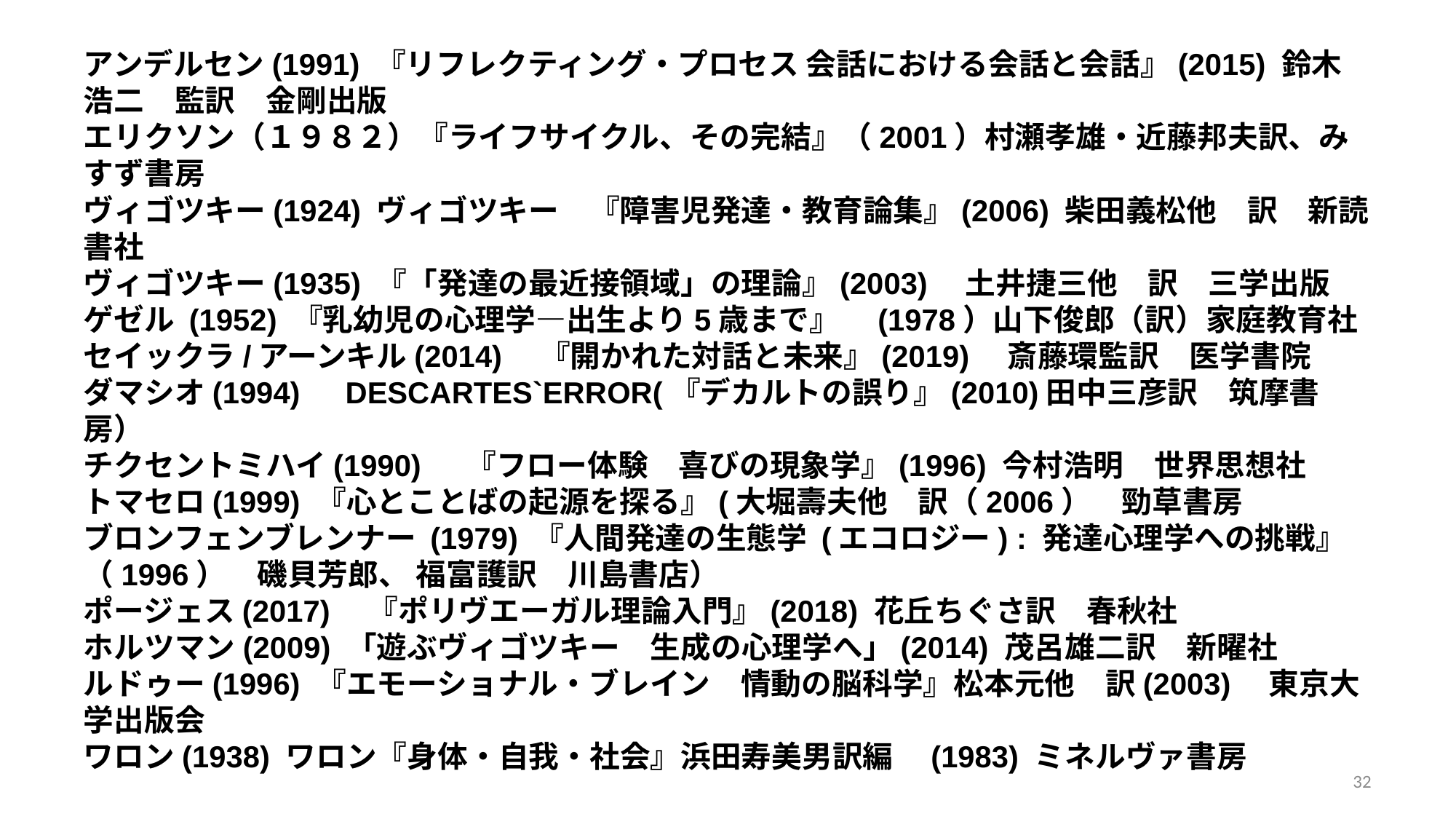

# アンデルセン(1991) 『リフレクティング・プロセス 会話における会話と会話』(2015) 鈴木浩二　監訳　金剛出版 エリクソン（１９８２）『ライフサイクル、その完結』（2001）村瀬孝雄・近藤邦夫訳、みすず書房 ヴィゴツキー(1924) ヴィゴツキー　『障害児発達・教育論集』(2006) 柴田義松他　訳　新読書社 ヴィゴツキー(1935) 『「発達の最近接領域」の理論』(2003)　土井捷三他　訳　三学出版 ゲゼル (1952) 『乳幼児の心理学―出生より5歳まで』　(1978）山下俊郎（訳）家庭教育社 セイックラ/アーンキル(2014)　『開かれた対話と未来』(2019)　斎藤環監訳　医学書院 ダマシオ(1994)　DESCARTES`ERROR(『デカルトの誤り』(2010)田中三彦訳　筑摩書房）　　 チクセントミハイ(1990)　 『フロー体験　喜びの現象学』(1996) 今村浩明　世界思想社 トマセロ(1999) 『心とことばの起源を探る』(大堀壽夫他　訳（2006）　勁草書房 ブロンフェンブレンナー (1979) 『人間発達の生態学 (エコロジー) : 発達心理学への挑戦』（1996）　磯貝芳郎、 福富護訳　川島書店） ポージェス(2017)　『ポリヴエーガル理論入門』(2018) 花丘ちぐさ訳　春秋社　 ホルツマン(2009) 「遊ぶヴィゴツキー　生成の心理学へ」(2014) 茂呂雄二訳　新曜社 ルドゥー(1996) 『エモーショナル・ブレイン　情動の脳科学』松本元他　訳(2003)　東京大学出版会　 ワロン(1938) ワロン『身体・自我・社会』浜田寿美男訳編　(1983) ミネルヴァ書房
32